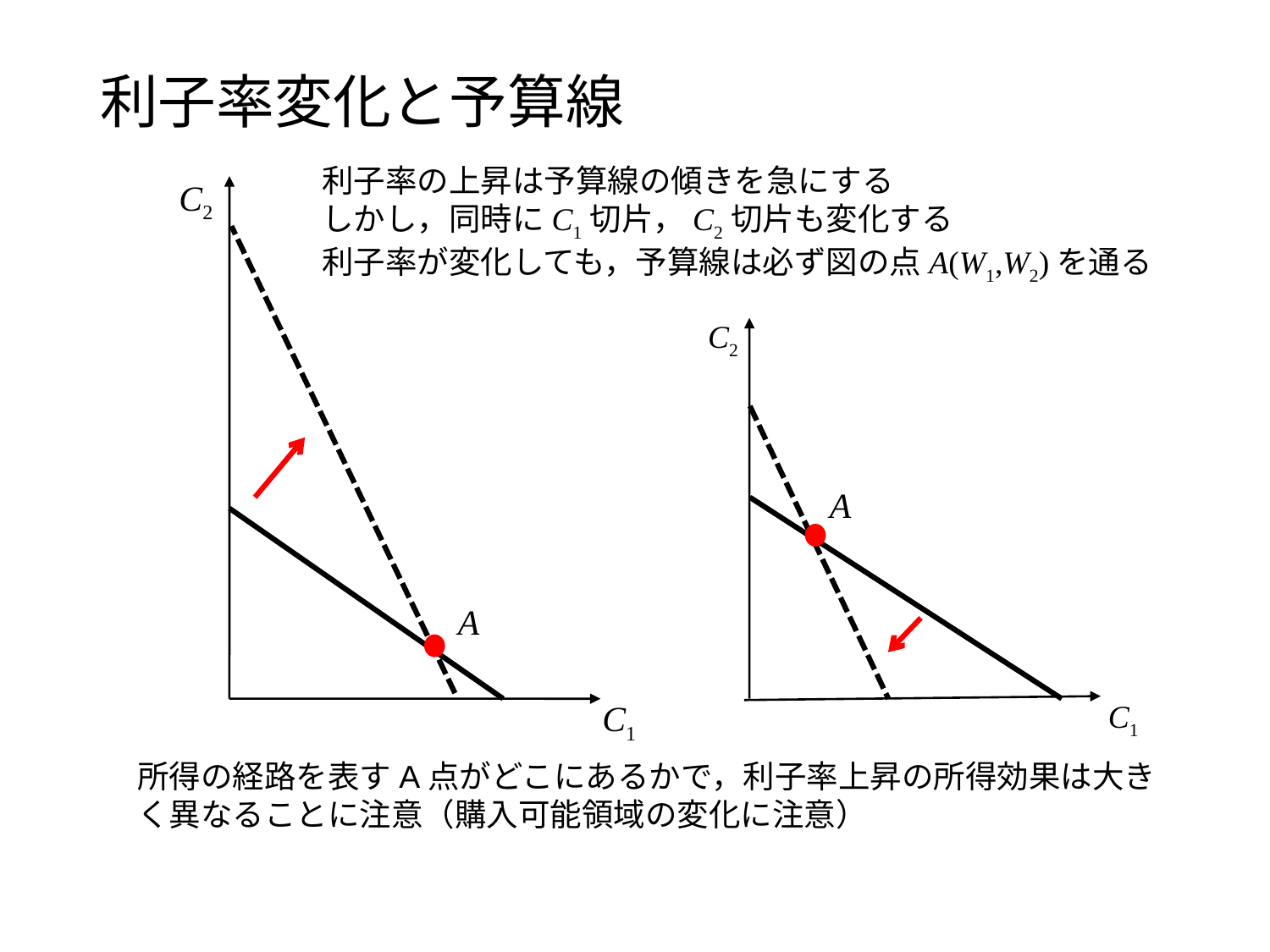

# 利子率変化と予算線
利子率の上昇は予算線の傾きを急にする
しかし，同時にC1切片，C2切片も変化する
利子率が変化しても，予算線は必ず図の点A(W1,W2)を通る
C2

C2

A

A

C1
C1

所得の経路を表すA点がどこにあるかで，利子率上昇の所得効果は大きく異なることに注意（購入可能領域の変化に注意）